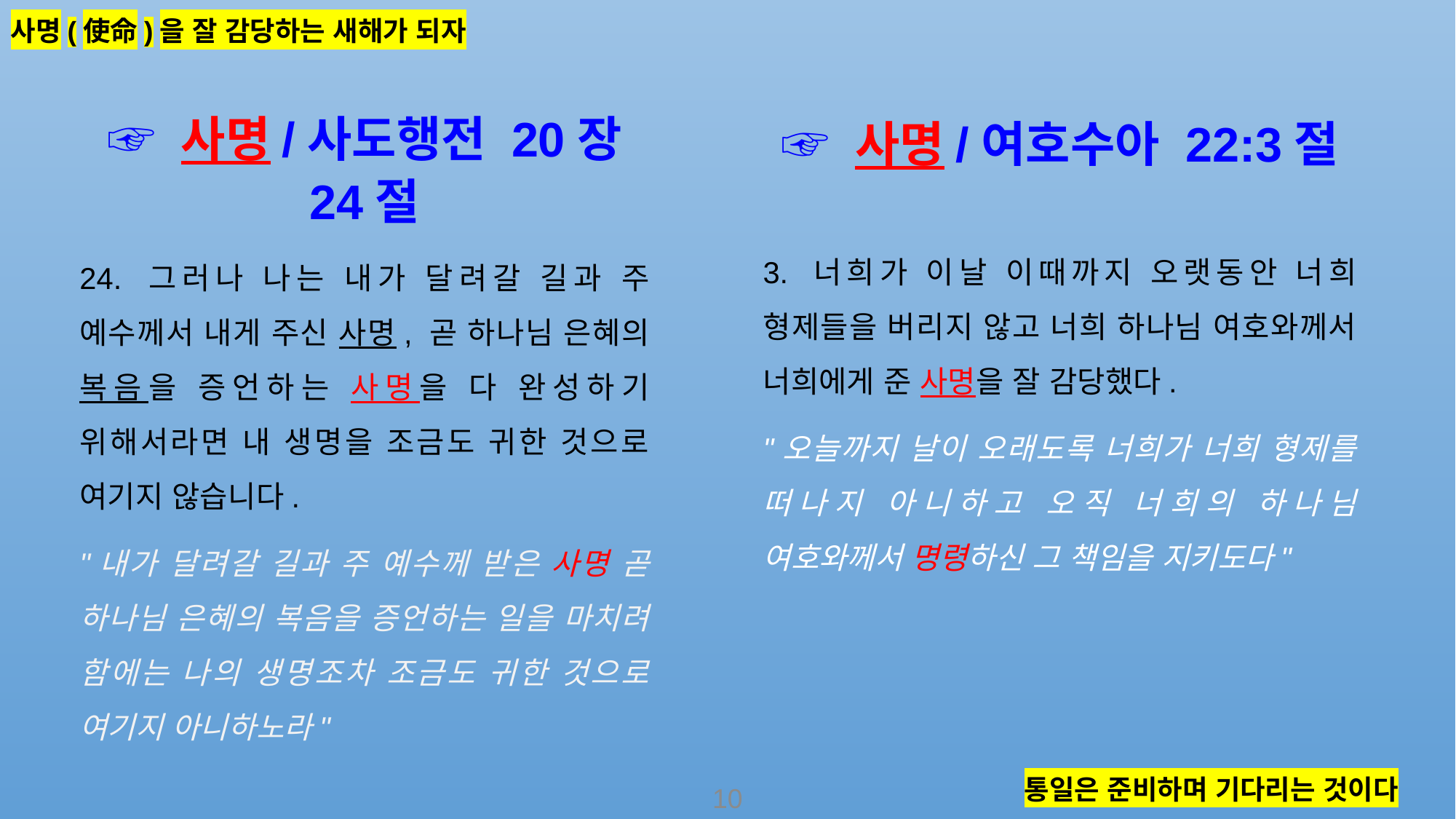

사명(使命)을 잘 감당하는 새해가 되자
☞ 사명/사도행전 20장 24절
24. 그러나 나는 내가 달려갈 길과 주 예수께서 내게 주신 사명, 곧 하나님 은혜의 복음을 증언하는 사명을 다 완성하기 위해서라면 내 생명을 조금도 귀한 것으로 여기지 않습니다.
"내가 달려갈 길과 주 예수께 받은 사명 곧 하나님 은혜의 복음을 증언하는 일을 마치려 함에는 나의 생명조차 조금도 귀한 것으로 여기지 아니하노라"
☞ 사명/여호수아 22:3절

3. 너희가 이날 이때까지 오랫동안 너희 형제들을 버리지 않고 너희 하나님 여호와께서 너희에게 준 사명을 잘 감당했다.
"오늘까지 날이 오래도록 너희가 너희 형제를 떠나지 아니하고 오직 너희의 하나님 여호와께서 명령하신 그 책임을 지키도다"
통일은 준비하며 기다리는 것이다
10